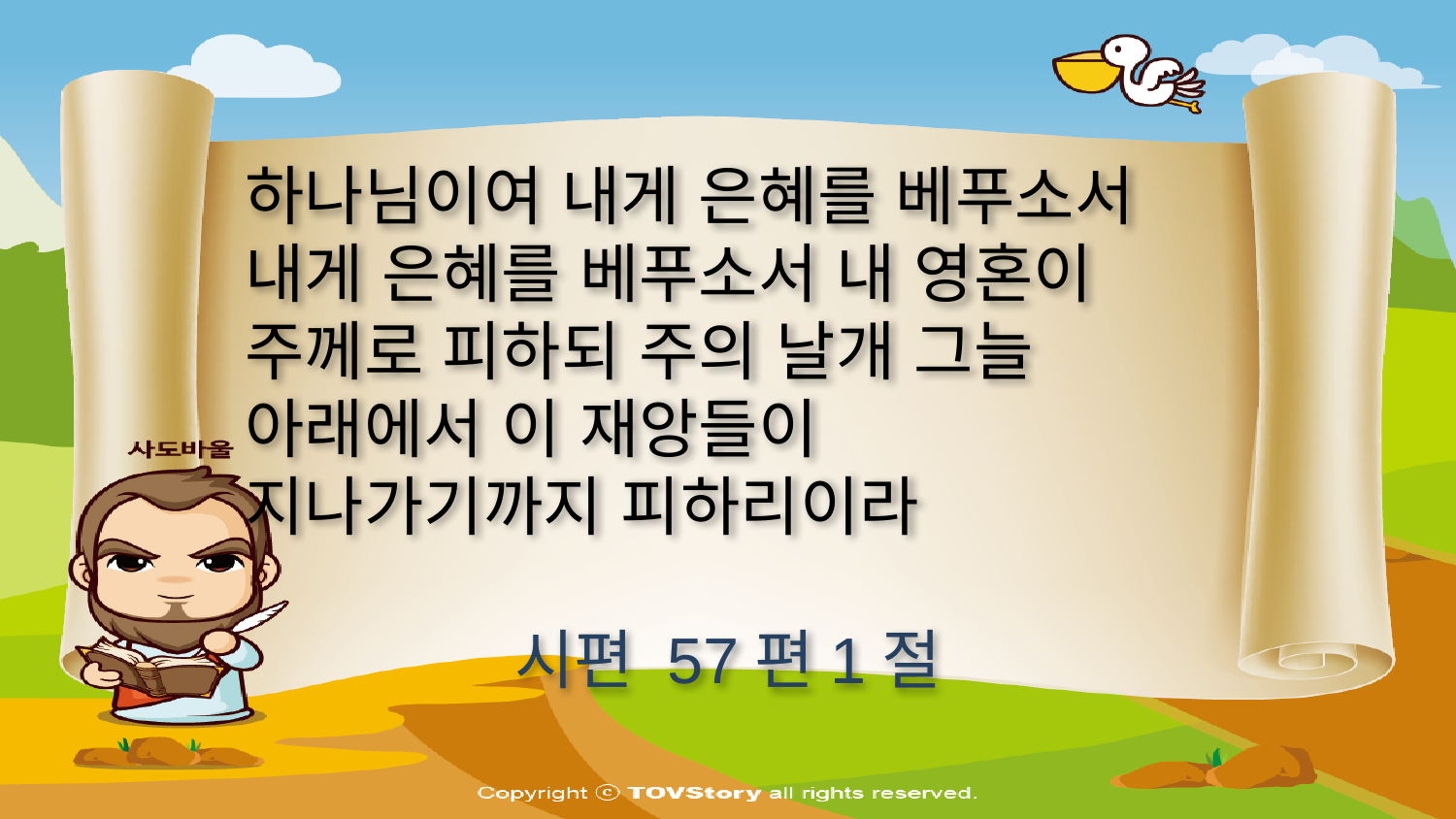

하나님이여 내게 은혜를 베푸소서 내게 은혜를 베푸소서 내 영혼이
주께로 피하되 주의 날개 그늘
아래에서 이 재앙들이
지나가기까지 피하리이라
시편 57편1절